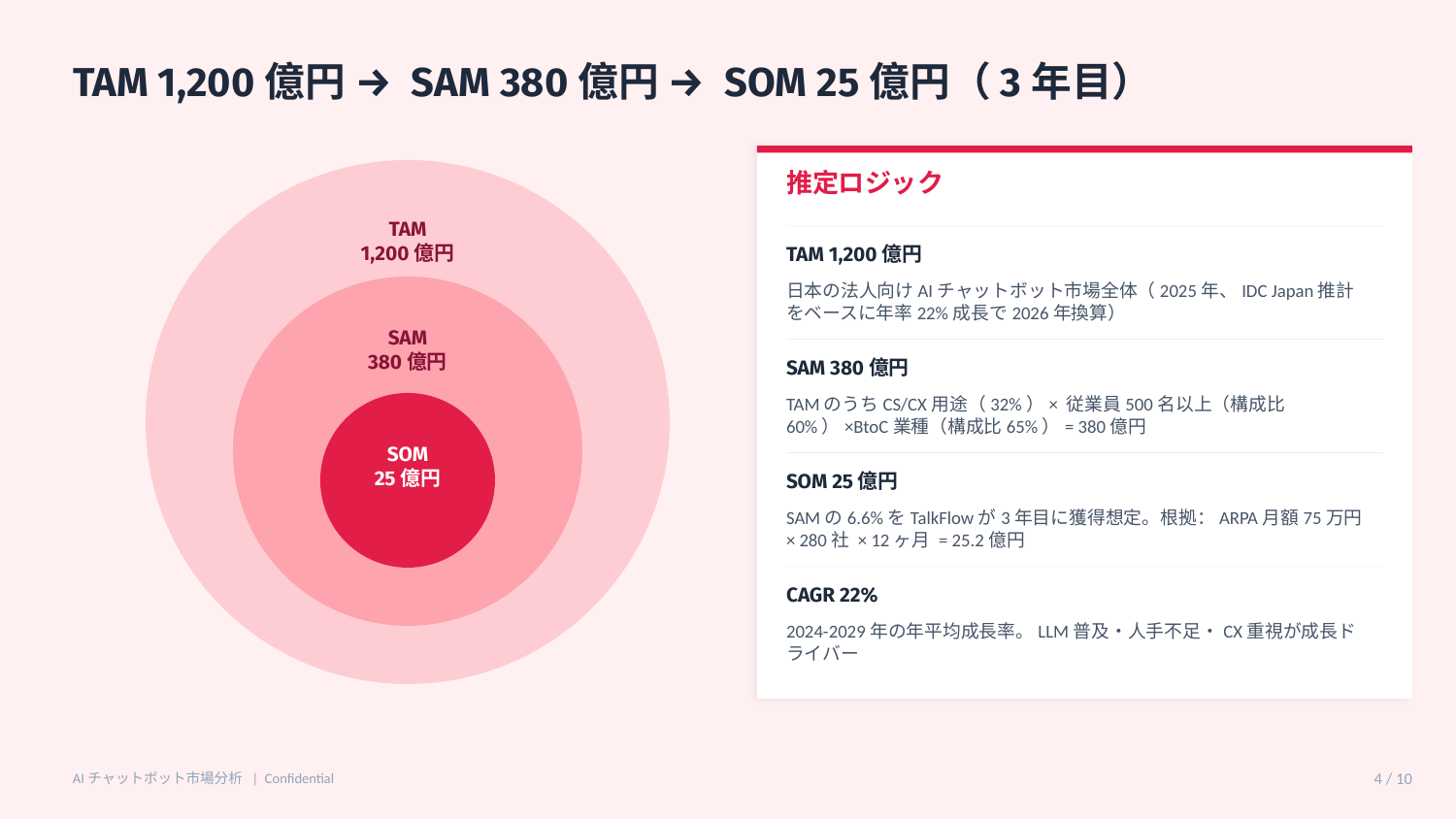

TAM 1,200億円 → SAM 380億円 → SOM 25億円（3年目）

推定ロジック
TAM
1,200億円

TAM 1,200億円
日本の法人向けAIチャットボット市場全体（2025年、IDC Japan推計をベースに年率22%成長で2026年換算）

SAM
380億円

SAM 380億円
TAMのうちCS/CX用途（32%）× 従業員500名以上（構成比60%）×BtoC業種（構成比65%）= 380億円

SOM
25億円

SOM 25億円
SAMの6.6%をTalkFlowが3年目に獲得想定。根拠：ARPA月額75万円 × 280社 × 12ヶ月 = 25.2億円

CAGR 22%
2024-2029年の年平均成長率。LLM普及・人手不足・CX重視が成長ドライバー
AIチャットボット市場分析  |  Confidential
4 / 10